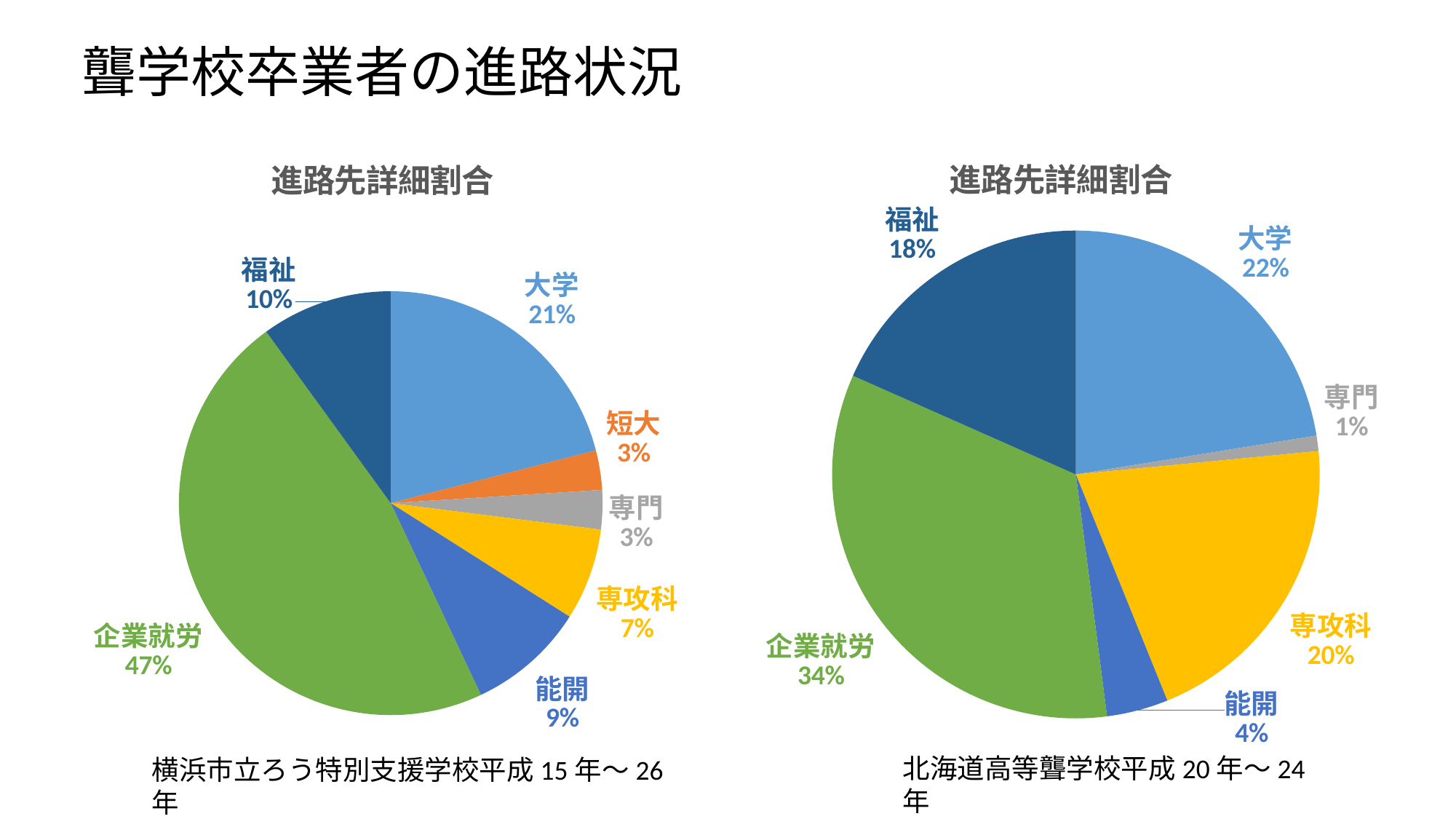

# 聾学校卒業者の進路状況

### Chart:

| Category | 進路先詳細割合 |
|---|---|
| 大学 | 0.22 |
| 短大 | None |
| 専門 | 0.01 |
| 専攻科 | 0.2 |
| 能開 | 0.04 |
| 企業就労 | 0.33 |
| 福祉 | 0.18 |
北海道高等聾学校平成20年～24年

### Chart:

| Category | 進路先詳細割合 |
|---|---|
| 大学 | 0.21 |
| 短大 | 0.03 |
| 専門 | 0.03 |
| 専攻科 | 0.07 |
| 能開 | 0.09 |
| 企業就労 | 0.47 |
| 福祉 | 0.1 |
横浜市立ろう特別支援学校平成15年～26年